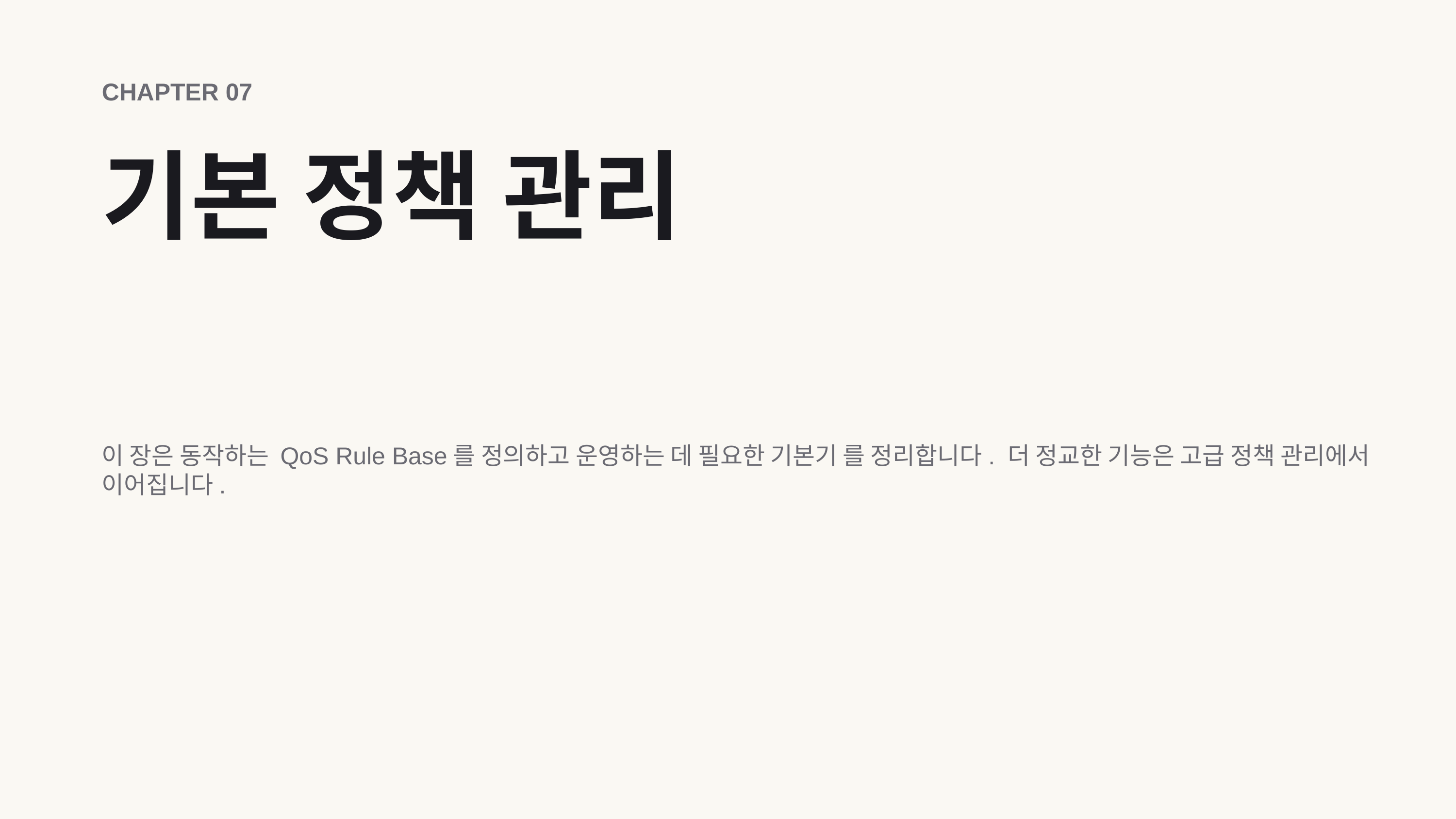

CHAPTER 07
기본 정책 관리
이 장은 동작하는 QoS Rule Base를 정의하고 운영하는 데 필요한 기본기 를 정리합니다. 더 정교한 기능은 고급 정책 관리에서 이어집니다.